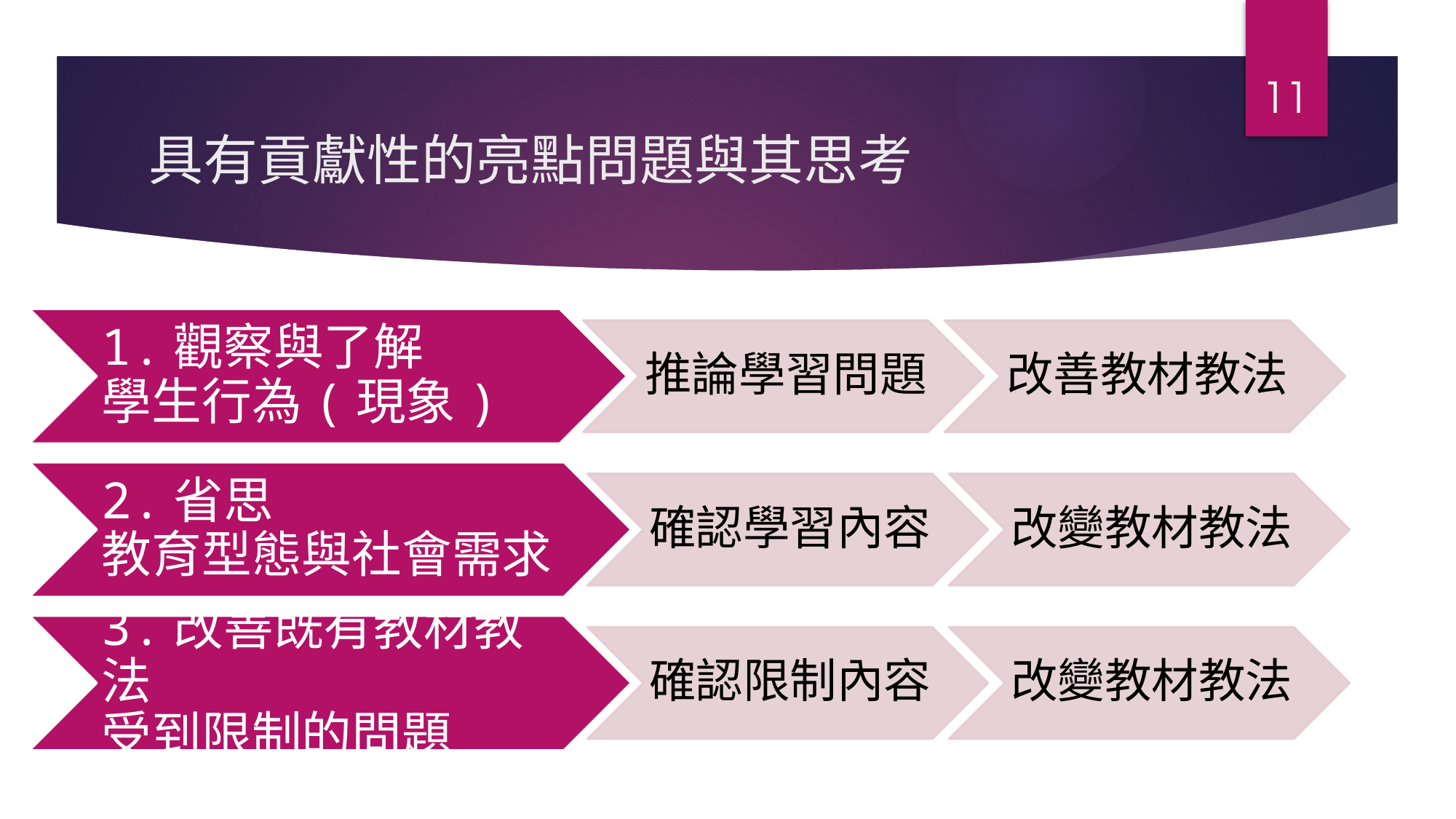

11
# 具有貢獻性的亮點問題與其思考
1.觀察與了解
學生行為(現象)
推論學習問題
改善教材教法
2.省思
教育型態與社會需求
確認學習內容
改變教材教法
3.改善既有教材教法
受到限制的問題
確認限制內容
改變教材教法